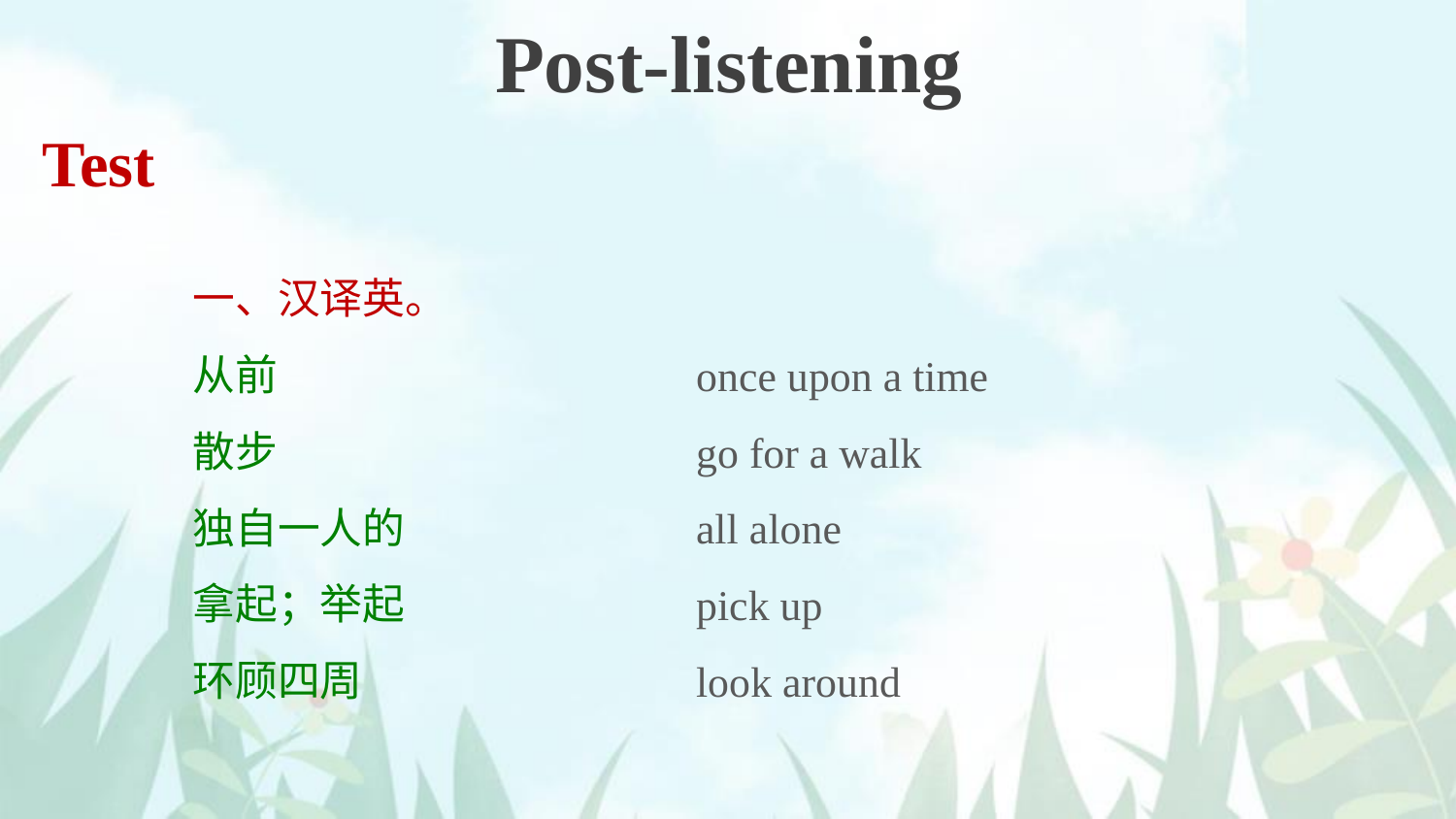

Post-listening
Test
一、汉译英。
从前
散步
独自一人的
拿起；举起
环顾四周

once upon a time
go for a walk
all alone
pick up
look around